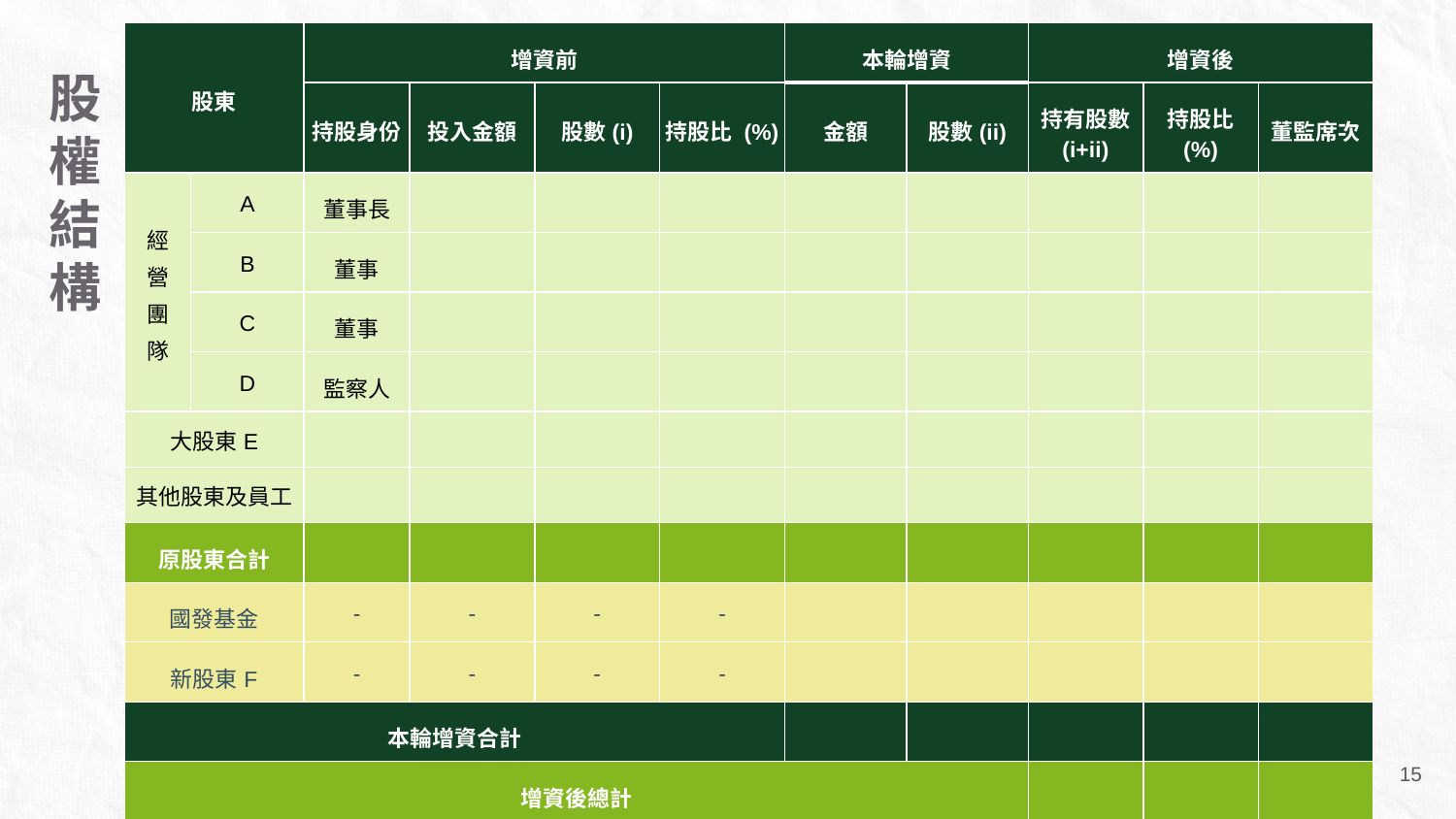

| 股東 |  | 增資前 |  |  |  | 本輪增資 |  | 增資後 |  |  |
| --- | --- | --- | --- | --- | --- | --- | --- | --- | --- | --- |
|  |  | 持股身份 | 投入金額 | 股數(i) | 持股比 (%) | 金額 | 股數(ii) | 持有股數 (i+ii) | 持股比 (%) | 董監席次 |
| 經 營 團 隊 | A | 董事長 |  |  |  |  |  |  |  |  |
|  | B | 董事 |  |  |  |  |  |  |  |  |
|  | C | 董事 |  |  |  |  |  |  |  |  |
|  | D | 監察人 |  |  |  |  |  |  |  |  |
| 大股東E |  |  |  |  |  |  |  |  |  |  |
| 其他股東及員工 |  |  |  |  |  |  |  |  |  |  |
| 原股東合計 |  |  |  |  |  |  |  |  |  |  |
| 國發基金 |  | - | - | - | - |  |  |  |  |  |
| 新股東F |  | - | - | - | - |  |  |  |  |  |
| 本輪增資合計 |  |  |  |  |  |  |  |  |  |  |
| 增資後總計 |  |  |  |  |  |  |  |  |  |  |
股
權
結
構
15